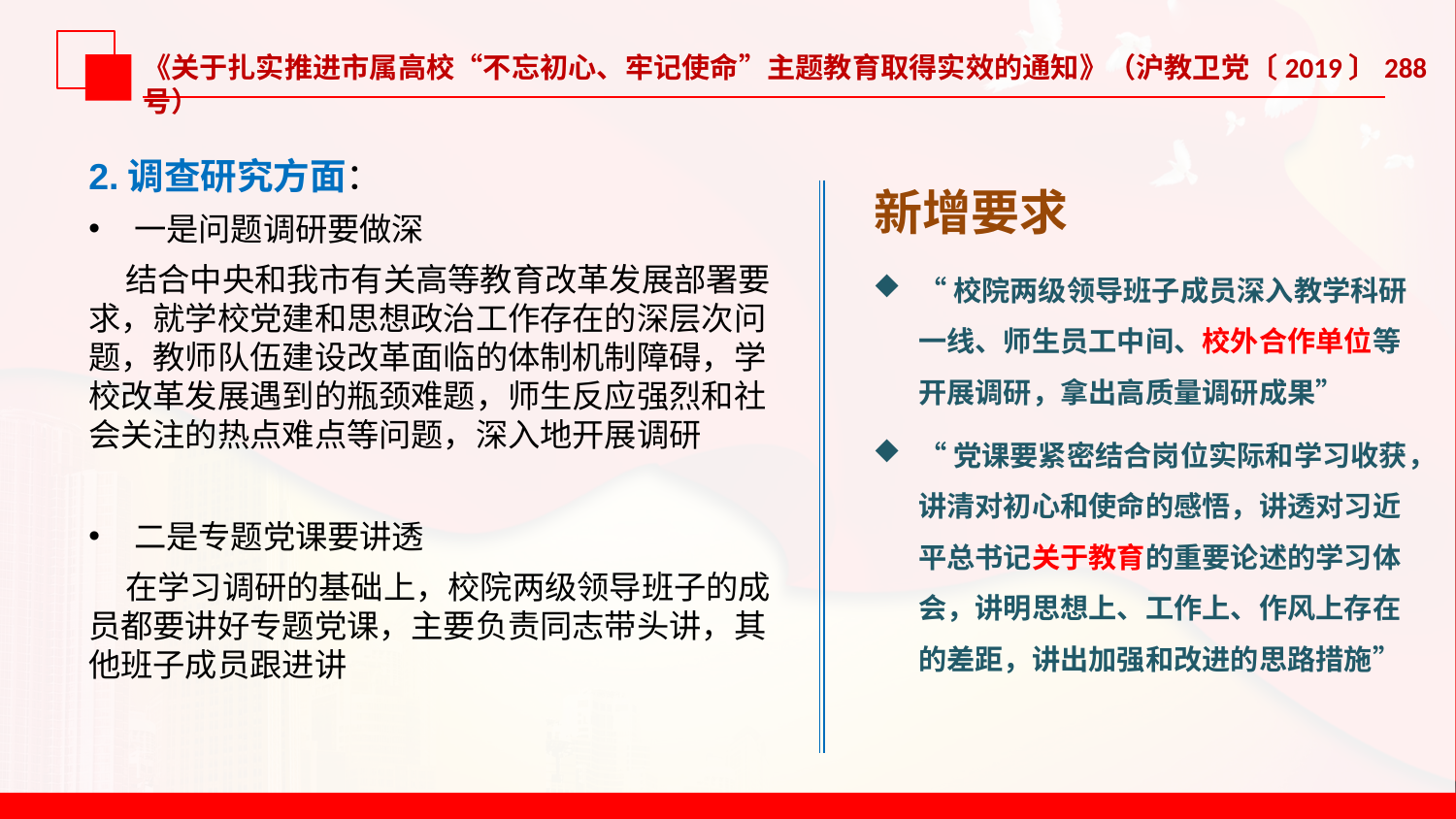

《关于扎实推进市属高校“不忘初心、牢记使命”主题教育取得实效的通知》（沪教卫党〔2019〕288号）
2.调查研究方面：
一是问题调研要做深
    结合中央和我市有关高等教育改革发展部署要求，就学校党建和思想政治工作存在的深层次问题，教师队伍建设改革面临的体制机制障碍，学校改革发展遇到的瓶颈难题，师生反应强烈和社会关注的热点难点等问题，深入地开展调研

二是专题党课要讲透
    在学习调研的基础上，校院两级领导班子的成员都要讲好专题党课，主要负责同志带头讲，其他班子成员跟进讲
新增要求
“校院两级领导班子成员深入教学科研一线、师生员工中间、校外合作单位等开展调研，拿出高质量调研成果”
“党课要紧密结合岗位实际和学习收获，讲清对初心和使命的感悟，讲透对习近平总书记关于教育的重要论述的学习体会，讲明思想上、工作上、作风上存在的差距，讲出加强和改进的思路措施”